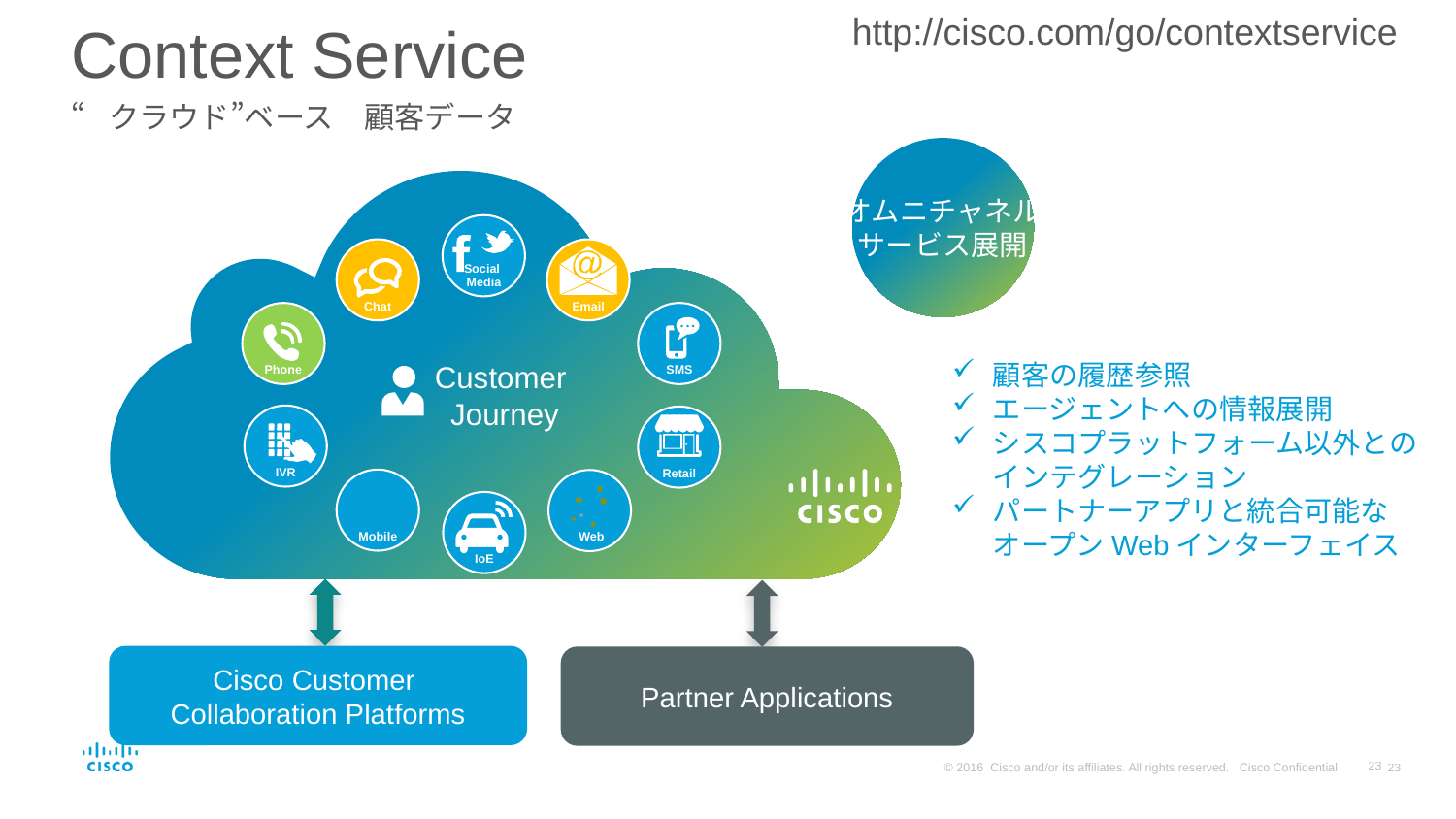

http://cisco.com/go/contextservice
# Context Service
“クラウド”ベース　顧客データ
オムニチャネル
サービス展開

Social
Media

Chat

Email

Phone

SMS

顧客の履歴参照
エージェントへの情報展開
シスコプラットフォーム以外とのインテグレーション
パートナーアプリと統合可能なオープンWebインターフェイス
Customer
Journey

IVR

Retail

Mobile

 Web

IoE

Cisco Customer
Collaboration Platforms
Partner Applications
23